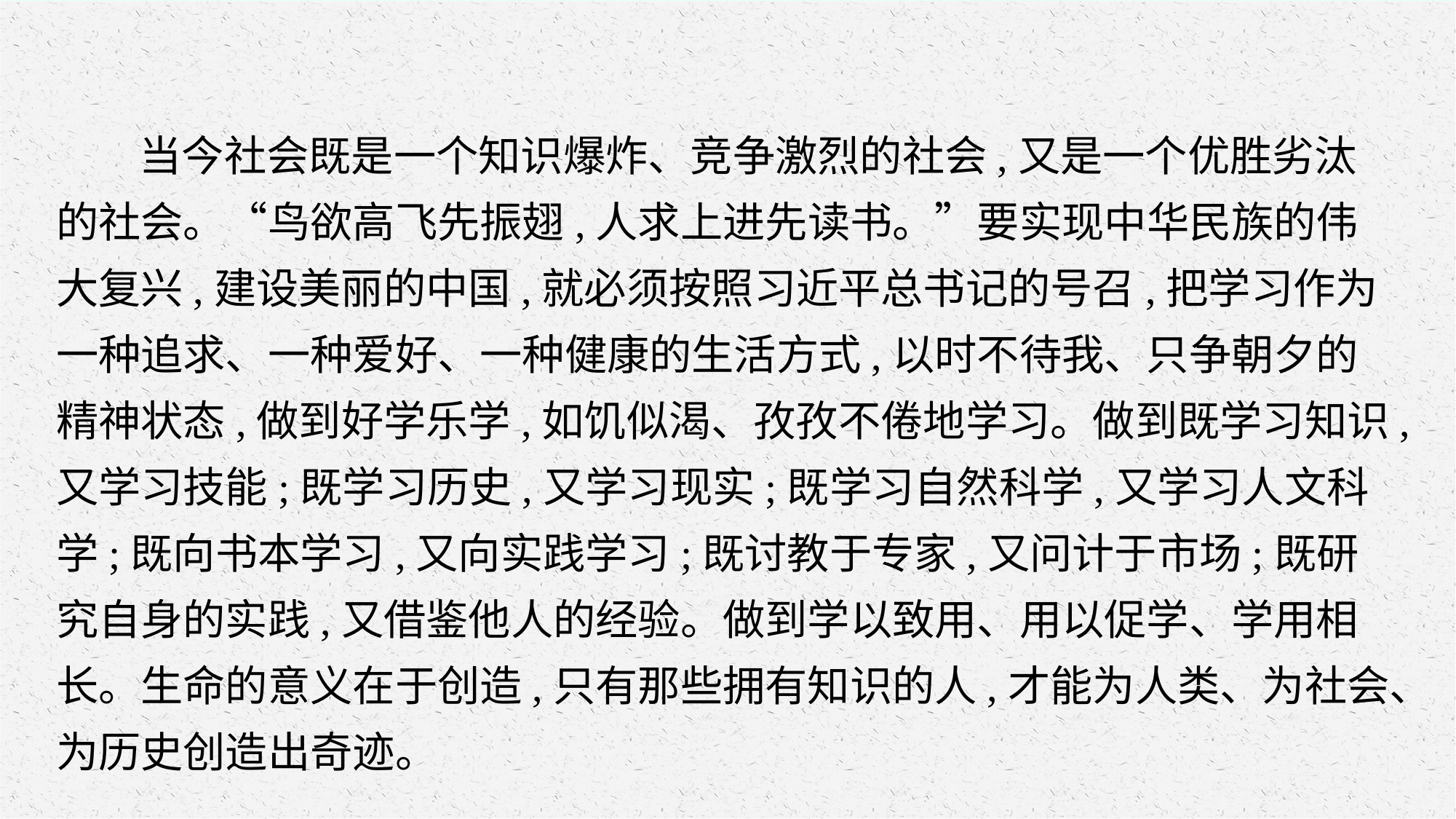

当今社会既是一个知识爆炸、竞争激烈的社会,又是一个优胜劣汰的社会。“鸟欲高飞先振翅,人求上进先读书。”要实现中华民族的伟大复兴,建设美丽的中国,就必须按照习近平总书记的号召,把学习作为一种追求、一种爱好、一种健康的生活方式,以时不待我、只争朝夕的精神状态,做到好学乐学,如饥似渴、孜孜不倦地学习。做到既学习知识,又学习技能;既学习历史,又学习现实;既学习自然科学,又学习人文科学;既向书本学习,又向实践学习;既讨教于专家,又问计于市场;既研究自身的实践,又借鉴他人的经验。做到学以致用、用以促学、学用相长。生命的意义在于创造,只有那些拥有知识的人,才能为人类、为社会、为历史创造出奇迹。